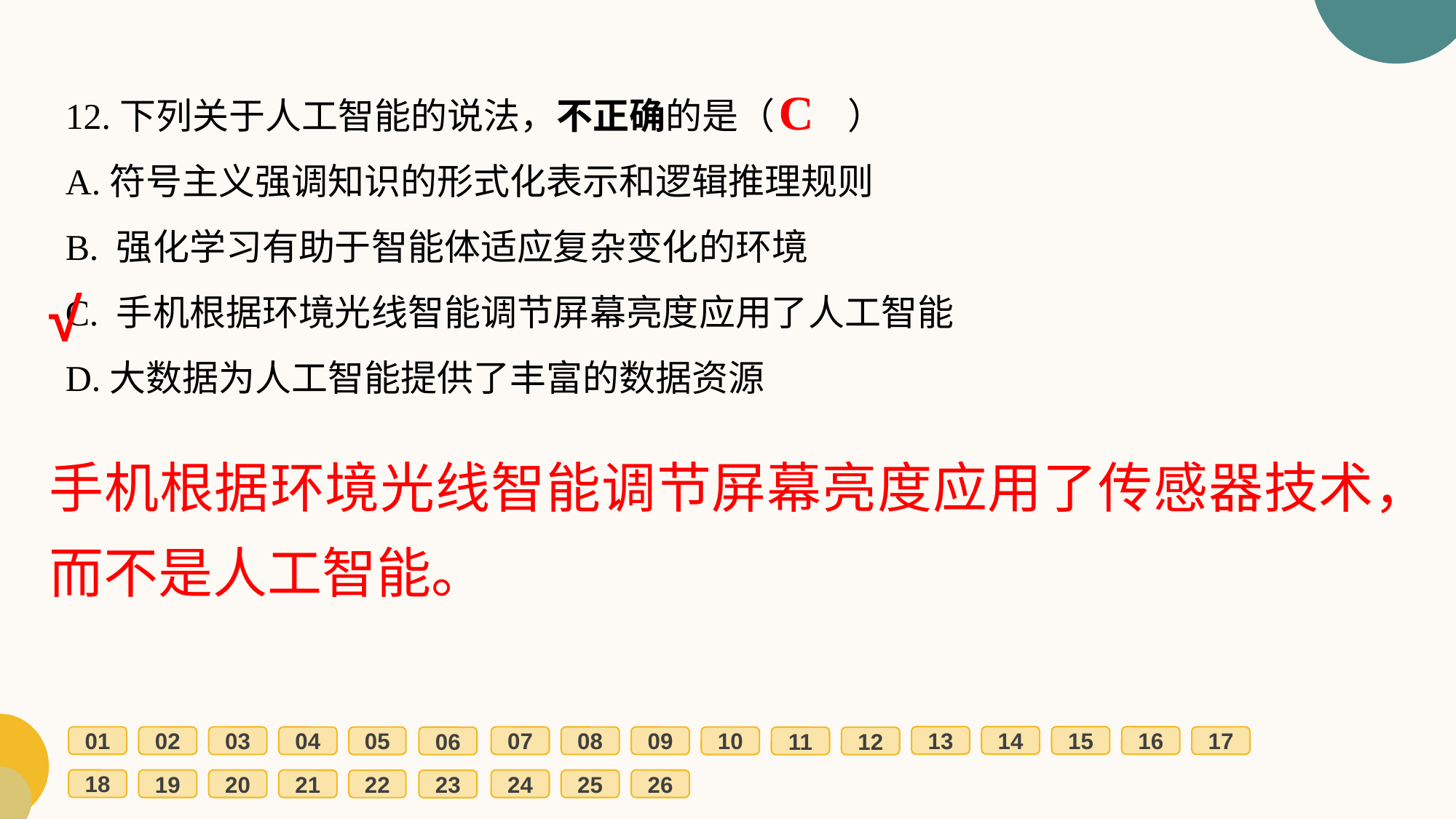

12.下列关于人工智能的说法，不正确的是（　　）
A.符号主义强调知识的形式化表示和逻辑推理规则
B. 强化学习有助于智能体适应复杂变化的环境
C. 手机根据环境光线智能调节屏幕亮度应用了人工智能
D.大数据为人工智能提供了丰富的数据资源
C
√
手机根据环境光线智能调节屏幕亮度应用了传感器技术，而不是人工智能。